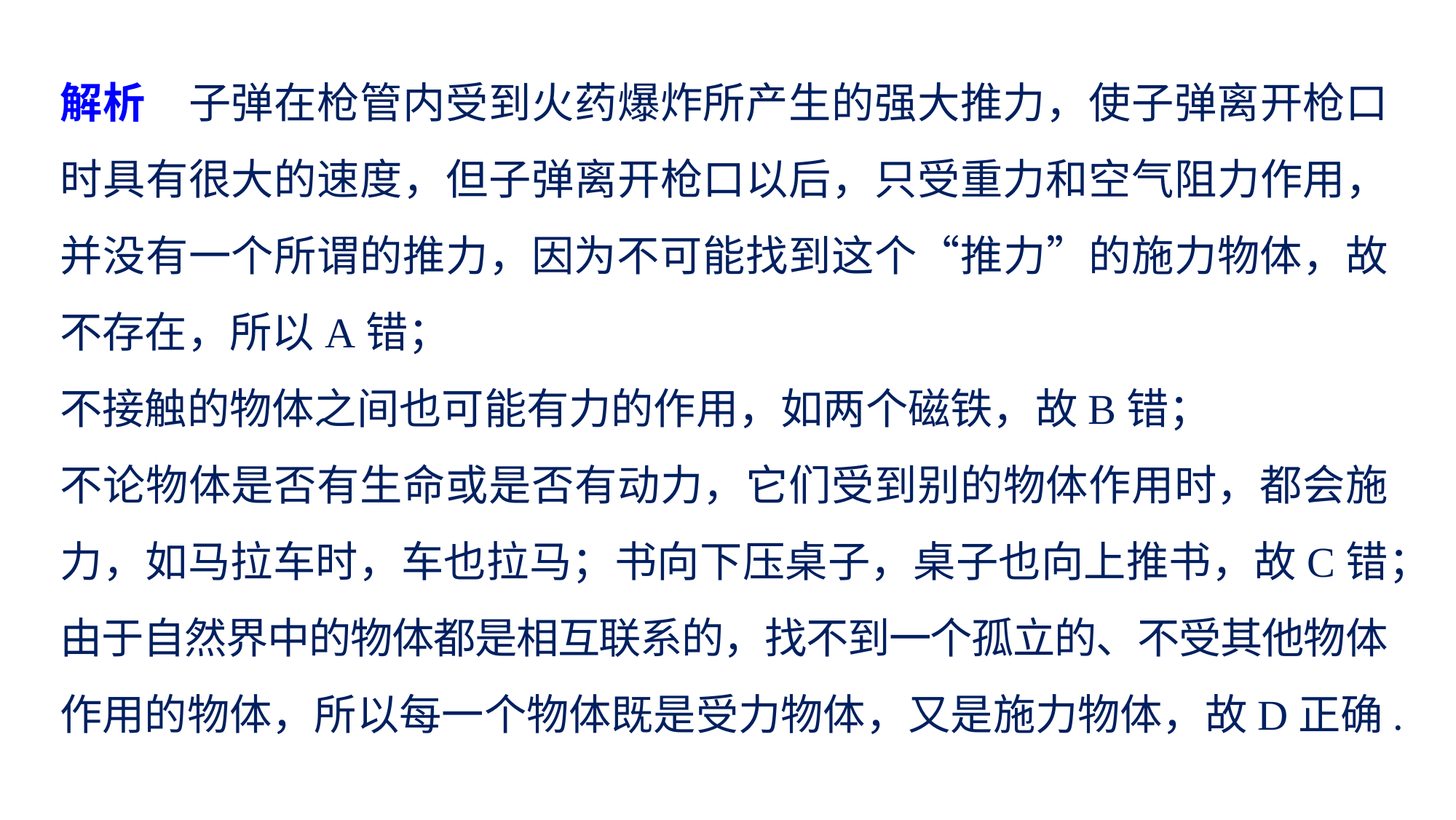

解析　子弹在枪管内受到火药爆炸所产生的强大推力，使子弹离开枪口时具有很大的速度，但子弹离开枪口以后，只受重力和空气阻力作用，并没有一个所谓的推力，因为不可能找到这个“推力”的施力物体，故不存在，所以A错；
不接触的物体之间也可能有力的作用，如两个磁铁，故B错；
不论物体是否有生命或是否有动力，它们受到别的物体作用时，都会施力，如马拉车时，车也拉马；书向下压桌子，桌子也向上推书，故C错；
由于自然界中的物体都是相互联系的，找不到一个孤立的、不受其他物体作用的物体，所以每一个物体既是受力物体，又是施力物体，故D正确.